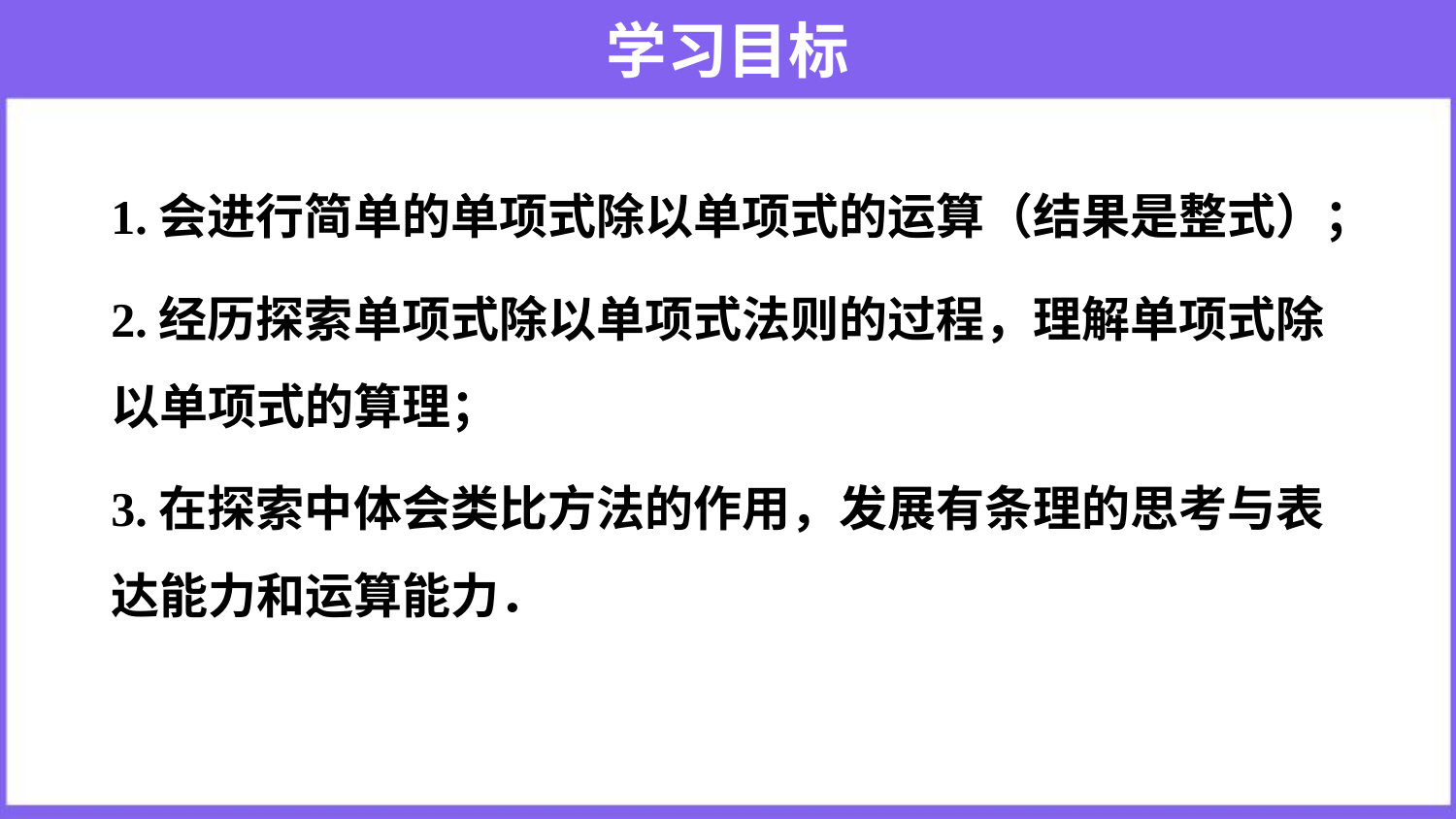

# 学习目标
1.会进行简单的单项式除以单项式的运算（结果是整式）；
2.经历探索单项式除以单项式法则的过程，理解单项式除以单项式的算理；
3.在探索中体会类比方法的作用，发展有条理的思考与表达能力和运算能力．